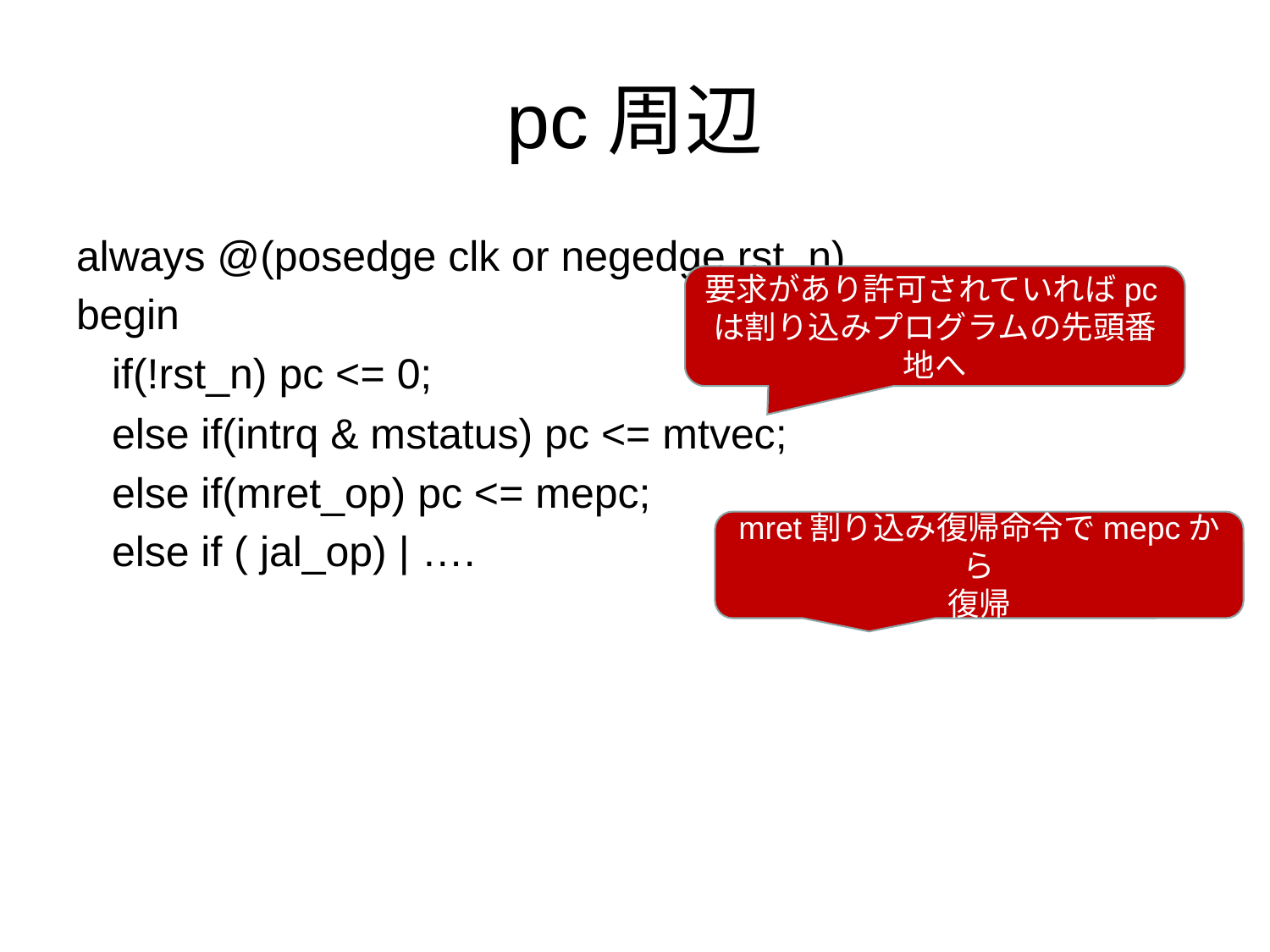

# pc周辺
always @(posedge clk or negedge rst_n)
begin
   if(!rst_n) pc <= 0;
   else if(intrq & mstatus) pc <= mtvec;
   else if(mret_op) pc <= mepc;
   else if ( jal_op) | ….

要求があり許可されていればpcは割り込みプログラムの先頭番地へ
mret割り込み復帰命令でmepcから
復帰